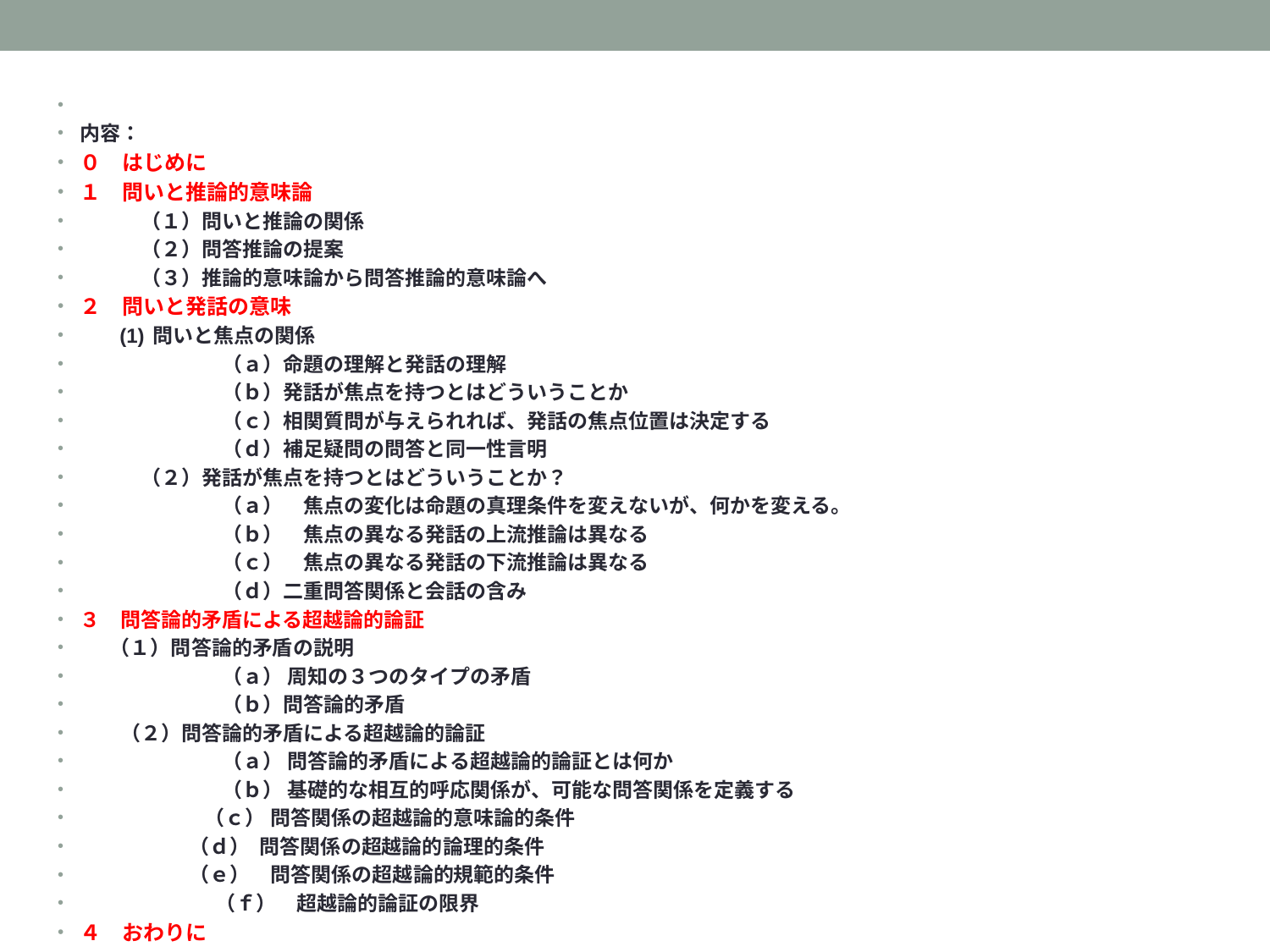

内容：
０　はじめに
１　問いと推論的意味論
　　　（１）問いと推論の関係
　　　（２）問答推論の提案
　　　（３）推論的意味論から問答推論的意味論へ
２　問いと発話の意味
       (1) 問いと焦点の関係
　　　　　　　（ａ）命題の理解と発話の理解
　　　　　　　（ｂ）発話が焦点を持つとはどういうことか
　　　　　　　（ｃ）相関質問が与えられれば、発話の焦点位置は決定する
　　　　　　　（ｄ）補足疑問の問答と同一性言明
　　　（２）発話が焦点を持つとはどういうことか？
　　　　　　　（ａ）　焦点の変化は命題の真理条件を変えないが、何かを変える。
　　　　　　　（ｂ）　焦点の異なる発話の上流推論は異なる
　　　　　　　（ｃ）　焦点の異なる発話の下流推論は異なる
　　　　　　　（ｄ）二重問答関係と会話の含み
３　問答論的矛盾による超越論的論証
      （１）問答論的矛盾の説明
　　　　　　　（ａ） 周知の３つのタイプの矛盾
　　　　　　　（ｂ）問答論的矛盾
　　（２）問答論的矛盾による超越論的論証
　　　　　　　（ａ） 問答論的矛盾による超越論的論証とは何か
　　　　　　　（ｂ） 基礎的な相互的呼応関係が、可能な問答関係を定義する
　　   　　  　（ｃ） 問答関係の超越論的意味論的条件
       　　   　（ｄ）  問答関係の超越論的論理的条件
       　　 　  （ｅ）　問答関係の超越論的規範的条件
　  　　　　 　（ｆ）　超越論的論証の限界
４　おわりに